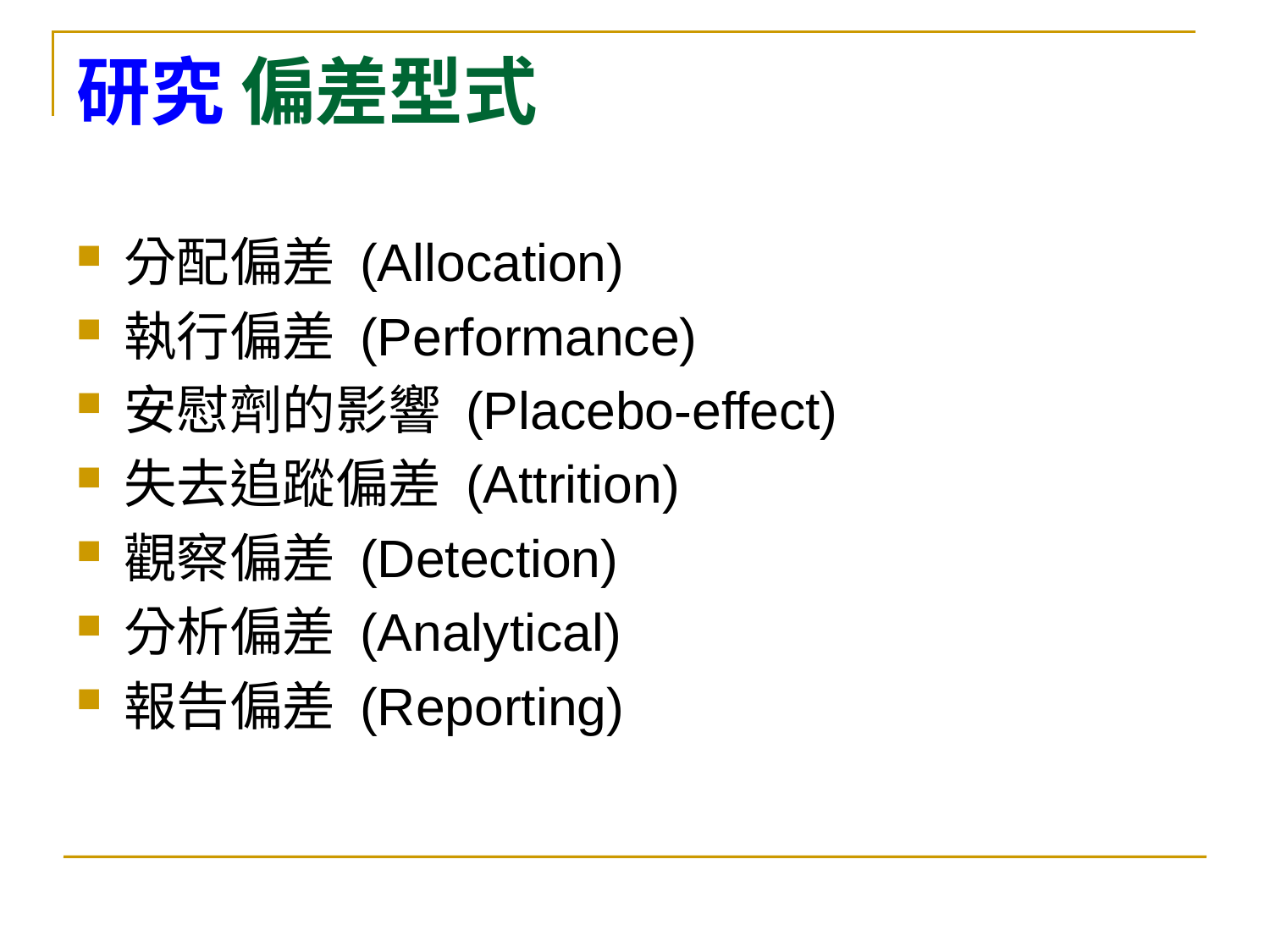

# 研究 偏差型式
分配偏差 (Allocation)
執行偏差 (Performance)
安慰劑的影響 (Placebo-effect)
失去追蹤偏差 (Attrition)
觀察偏差 (Detection)
分析偏差 (Analytical)
報告偏差 (Reporting)